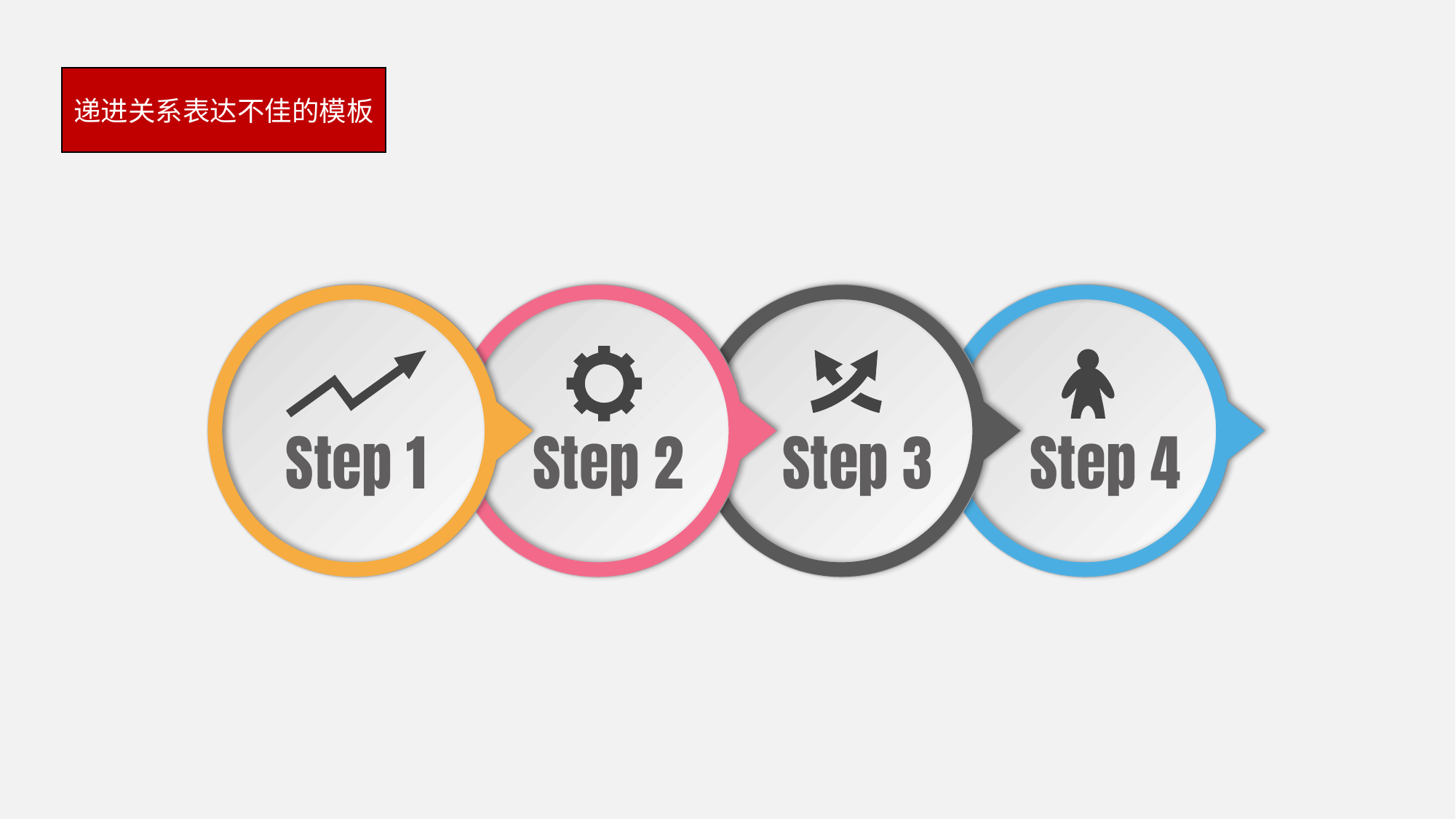

递进关系表达不佳的模板

Step 1
Step 2
Step 3
Step 4